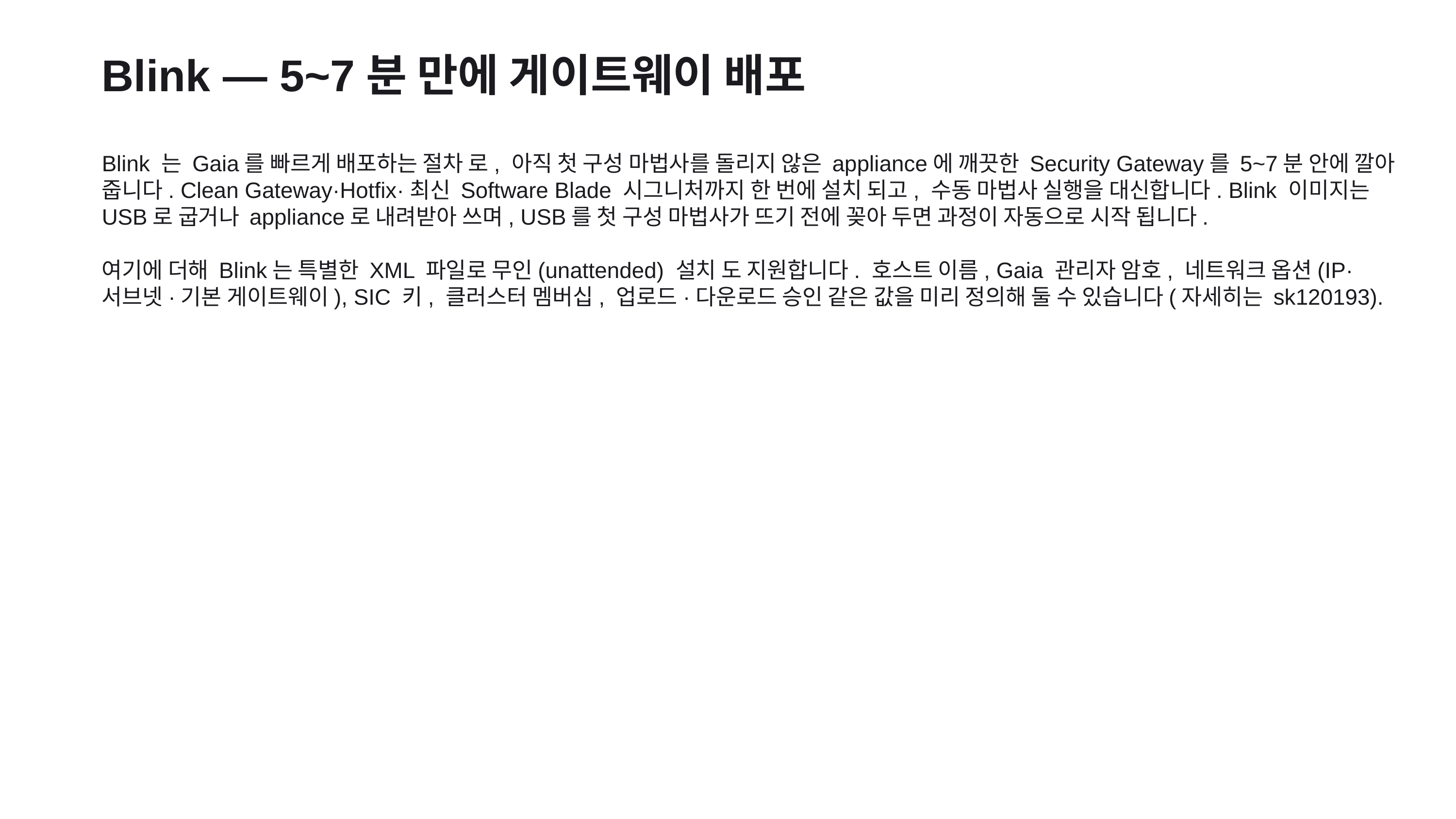

Blink — 5~7분 만에 게이트웨이 배포
Blink 는 Gaia를 빠르게 배포하는 절차 로, 아직 첫 구성 마법사를 돌리지 않은 appliance에 깨끗한 Security Gateway를 5~7분 안에 깔아 줍니다. Clean Gateway·Hotfix·최신 Software Blade 시그니처까지 한 번에 설치 되고, 수동 마법사 실행을 대신합니다. Blink 이미지는 USB로 굽거나 appliance로 내려받아 쓰며, USB를 첫 구성 마법사가 뜨기 전에 꽂아 두면 과정이 자동으로 시작 됩니다.

여기에 더해 Blink는 특별한 XML 파일로 무인(unattended) 설치 도 지원합니다. 호스트 이름, Gaia 관리자 암호, 네트워크 옵션(IP·서브넷·기본 게이트웨이), SIC 키, 클러스터 멤버십, 업로드·다운로드 승인 같은 값을 미리 정의해 둘 수 있습니다(자세히는 sk120193).